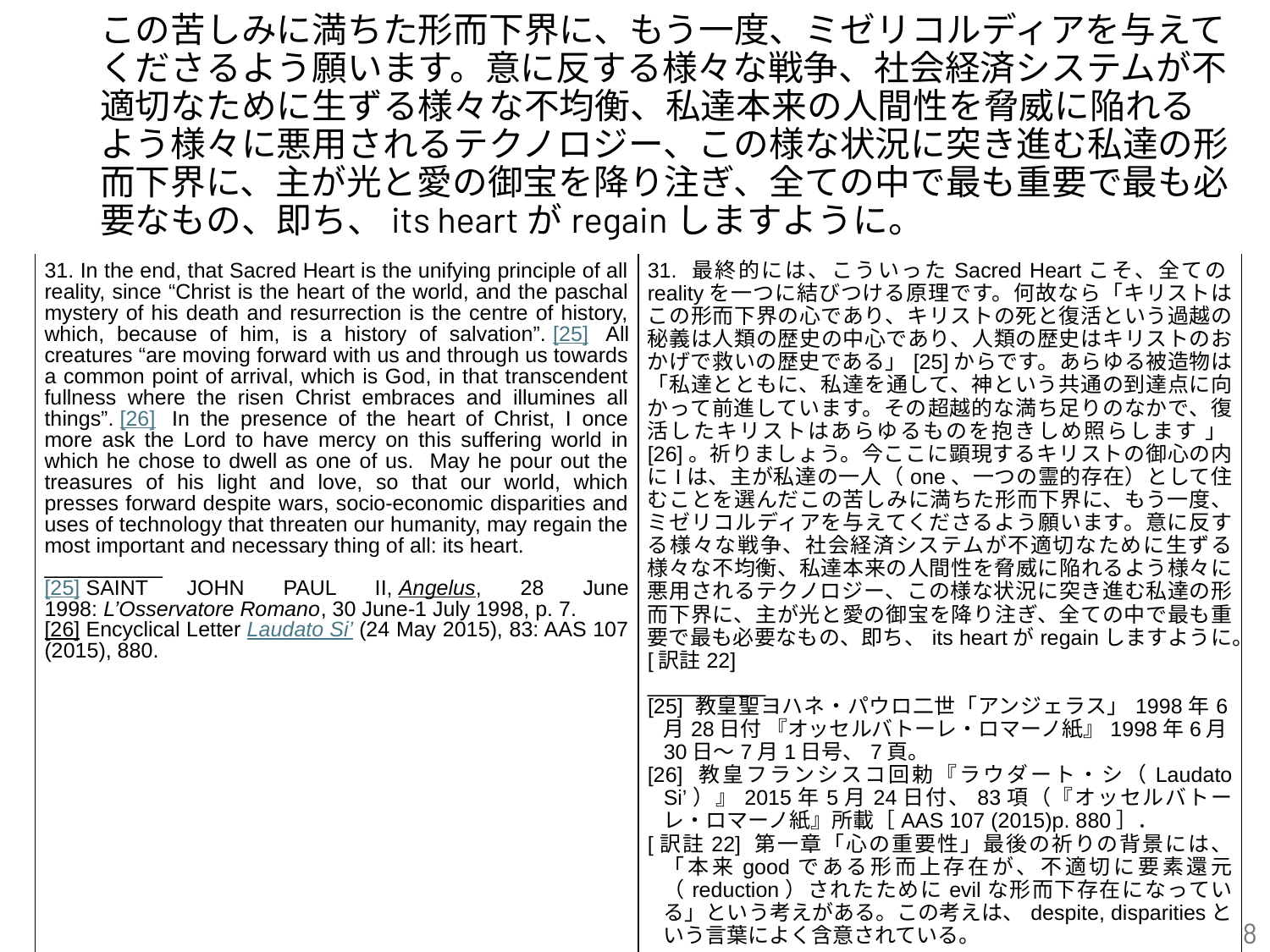

# この苦しみに満ちた形而下界に、もう一度、ミゼリコルディアを与えてくださるよう願います。意に反する様々な戦争、社会経済システムが不適切なために生ずる様々な不均衡、私達本来の人間性を脅威に陥れるよう様々に悪用されるテクノロジー、この様な状況に突き進む私達の形而下界に、主が光と愛の御宝を降り注ぎ、全ての中で最も重要で最も必要なもの、即ち、its heartがregainしますように。
| 31. In the end, that Sacred Heart is the unifying principle of all reality, since “Christ is the heart of the world, and the paschal mystery of his death and resurrection is the centre of history, which, because of him, is a history of salvation”. [25]  All creatures “are moving forward with us and through us towards a common point of arrival, which is God, in that transcendent fullness where the risen Christ embraces and illumines all things”. [26]  In the presence of the heart of Christ, I once more ask the Lord to have mercy on this suffering world in which he chose to dwell as one of us. May he pour out the treasures of his light and love, so that our world, which presses forward despite wars, socio-economic disparities and uses of technology that threaten our humanity, may regain the most important and necessary thing of all: its heart. \_\_\_\_\_\_\_\_\_\_ [25] SAINT JOHN PAUL II, Angelus, 28 June 1998: L’Osservatore Romano, 30 June-1 July 1998, p. 7.  [26] Encyclical Letter Laudato Si’ (24 May 2015), 83: AAS 107 (2015), 880. | 31. 最終的には、こういったSacred Heartこそ、全てのrealityを一つに結びつける原理です。何故なら「キリストはこの形而下界の心であり、キリストの死と復活という過越の秘義は人類の歴史の中心であり、人類の歴史はキリストのおかげで救いの歴史である」[25]からです。あらゆる被造物は「私達とともに、私達を通して、神という共通の到達点に向かって前進しています。その超越的な満ち足りのなかで、復活したキリストはあらゆるものを抱きしめ照らします 」[26]。祈りましょう。今ここに顕現するキリストの御心の内にIは、主が私達の一人（one、一つの霊的存在）として住むことを選んだこの苦しみに満ちた形而下界に、もう一度、ミゼリコルディアを与えてくださるよう願います。意に反する様々な戦争、社会経済システムが不適切なために生ずる様々な不均衡、私達本来の人間性を脅威に陥れるよう様々に悪用されるテクノロジー、この様な状況に突き進む私達の形而下界に、主が光と愛の御宝を降り注ぎ、全ての中で最も重要で最も必要なもの、即ち、its heartがregainしますように。[訳註22] \_\_\_\_\_\_\_\_\_\_ [25] 教皇聖ヨハネ・パウロ二世「アンジェラス」1998年6月28日付 『オッセルバトーレ・ロマーノ紙』1998年6月30日～7月1日号、7頁。 [26] 教皇フランシスコ回勅『ラウダート・シ（Laudato Si’）』2015年5月24日付、83項（『オッセルバトーレ・ロマーノ紙』所載［AAS 107 (2015)p. 880］． [訳註22] 第一章「心の重要性」最後の祈りの背景には、「本来goodである形而上存在が、不適切に要素還元（reduction）されたためにevilな形而下存在になっている」という考えがある。この考えは、despite, disparitiesという言葉によく含意されている。 |
| --- | --- |
8